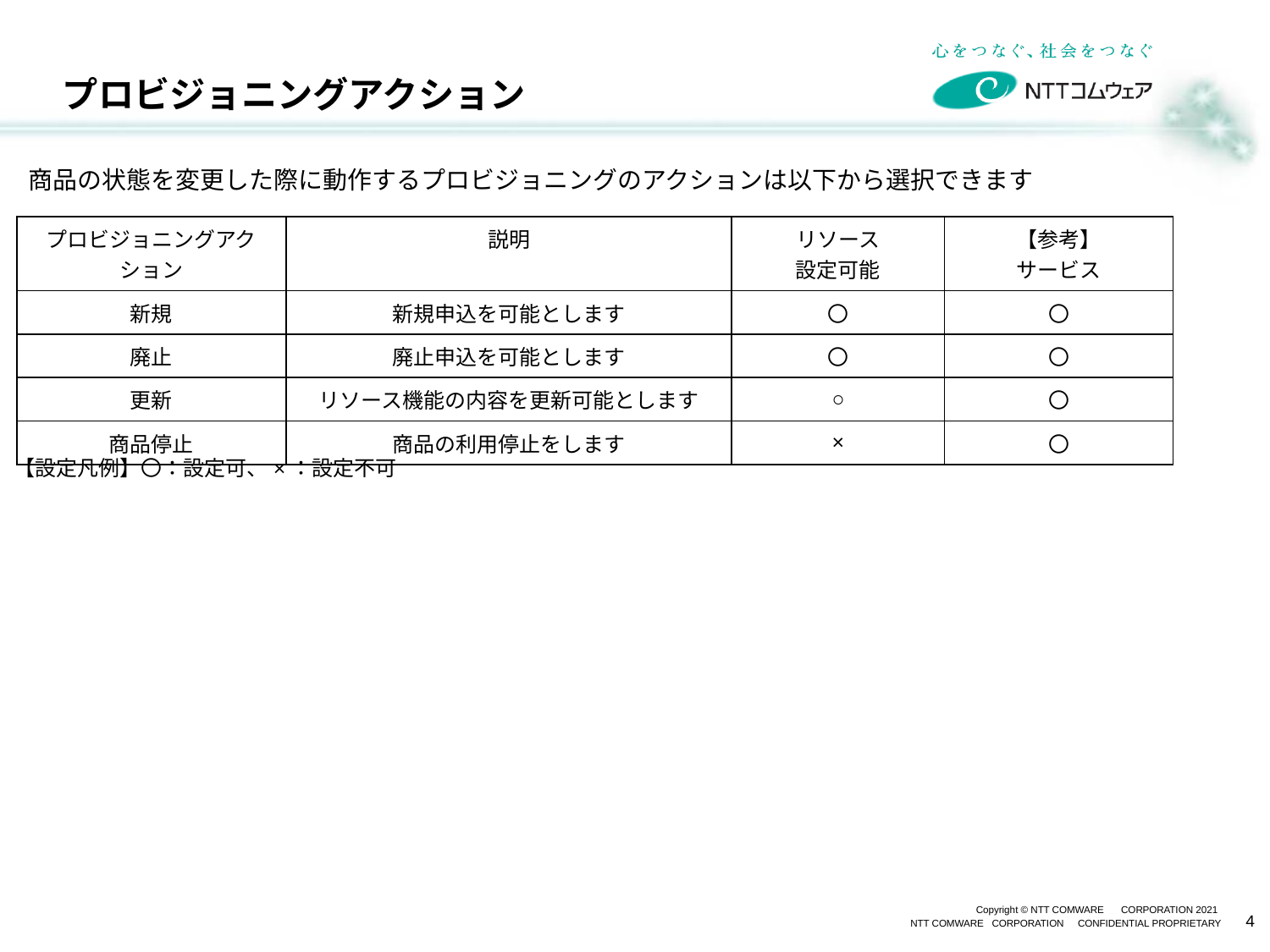

# プロビジョニングアクション
商品の状態を変更した際に動作するプロビジョニングのアクションは以下から選択できます
| プロビジョニングアクション | 説明 | リソース 設定可能 | 【参考】 サービス |
| --- | --- | --- | --- |
| 新規 | 新規申込を可能とします | 〇 | 〇 |
| 廃止 | 廃止申込を可能とします | 〇 | 〇 |
| 更新 | リソース機能の内容を更新可能とします | ○ | 〇 |
| 商品停止 | 商品の利用停止をします | × | 〇 |
【設定凡例】〇：設定可、×：設定不可